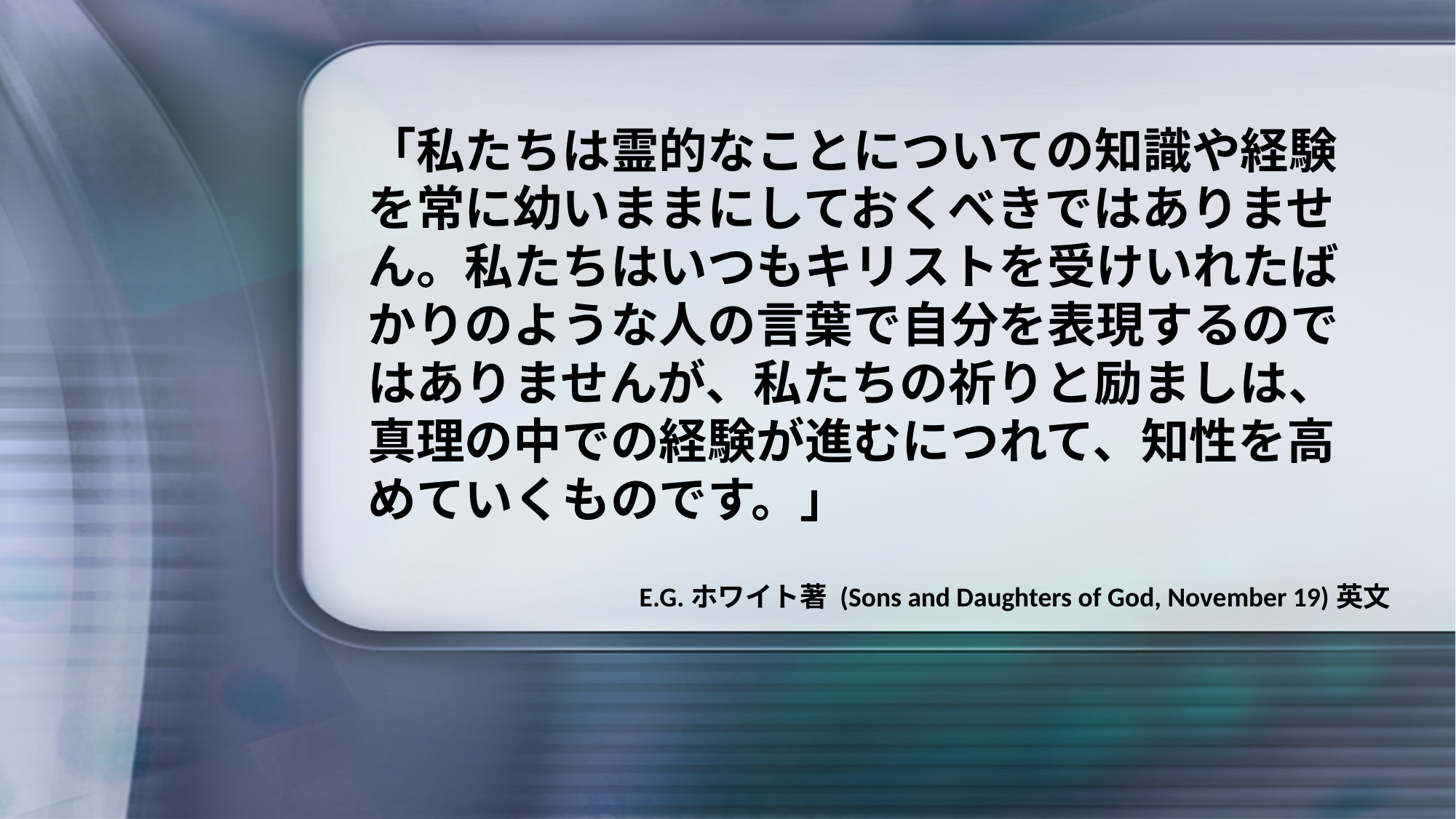

「私たちは霊的なことについての知識や経験を常に幼いままにしておくべきではありません。私たちはいつもキリストを受けいれたばかりのような人の言葉で自分を表現するのではありませんが、私たちの祈りと励ましは、真理の中での経験が進むにつれて、知性を高めていくものです。」
E.G.ホワイト著 (Sons and Daughters of God, November 19)英文